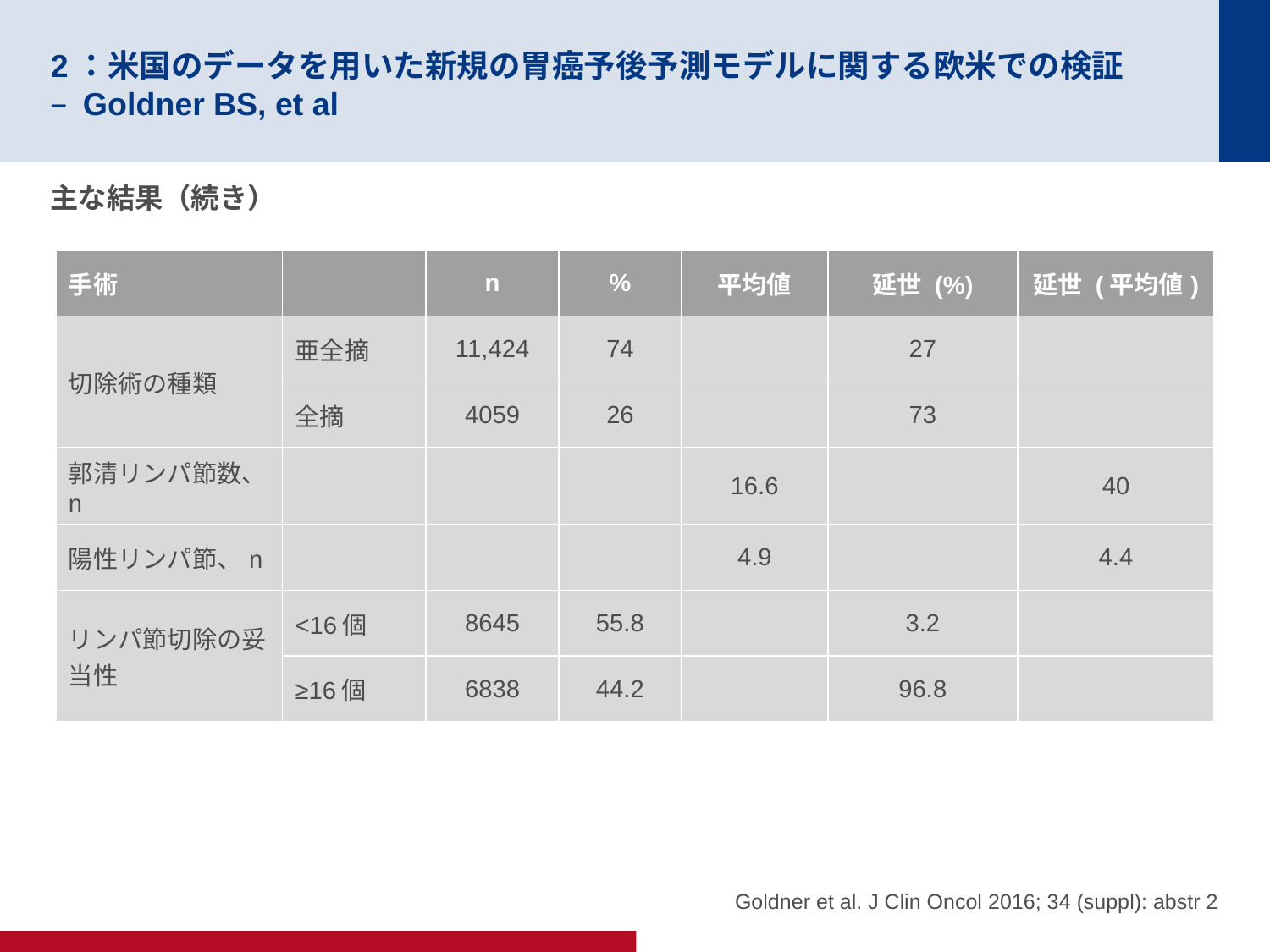

# 2：米国のデータを用いた新規の胃癌予後予測モデルに関する欧米での検証 – Goldner BS, et al
主な結果（続き）

| 手術 |  | n | % | 平均値 | 延世 (%) | 延世 (平均値) |
| --- | --- | --- | --- | --- | --- | --- |
| 切除術の種類 | 亜全摘 | 11,424 | 74 |  | 27 |  |
|  | 全摘 | 4059 | 26 |  | 73 |  |
| 郭清リンパ節数、n |  |  |  | 16.6 |  | 40 |
| 陽性リンパ節、n |  |  |  | 4.9 |  | 4.4 |
| リンパ節切除の妥当性 | <16個 | 8645 | 55.8 |  | 3.2 |  |
|  | ≥16個 | 6838 | 44.2 |  | 96.8 |  |
Goldner et al. J Clin Oncol 2016; 34 (suppl): abstr 2